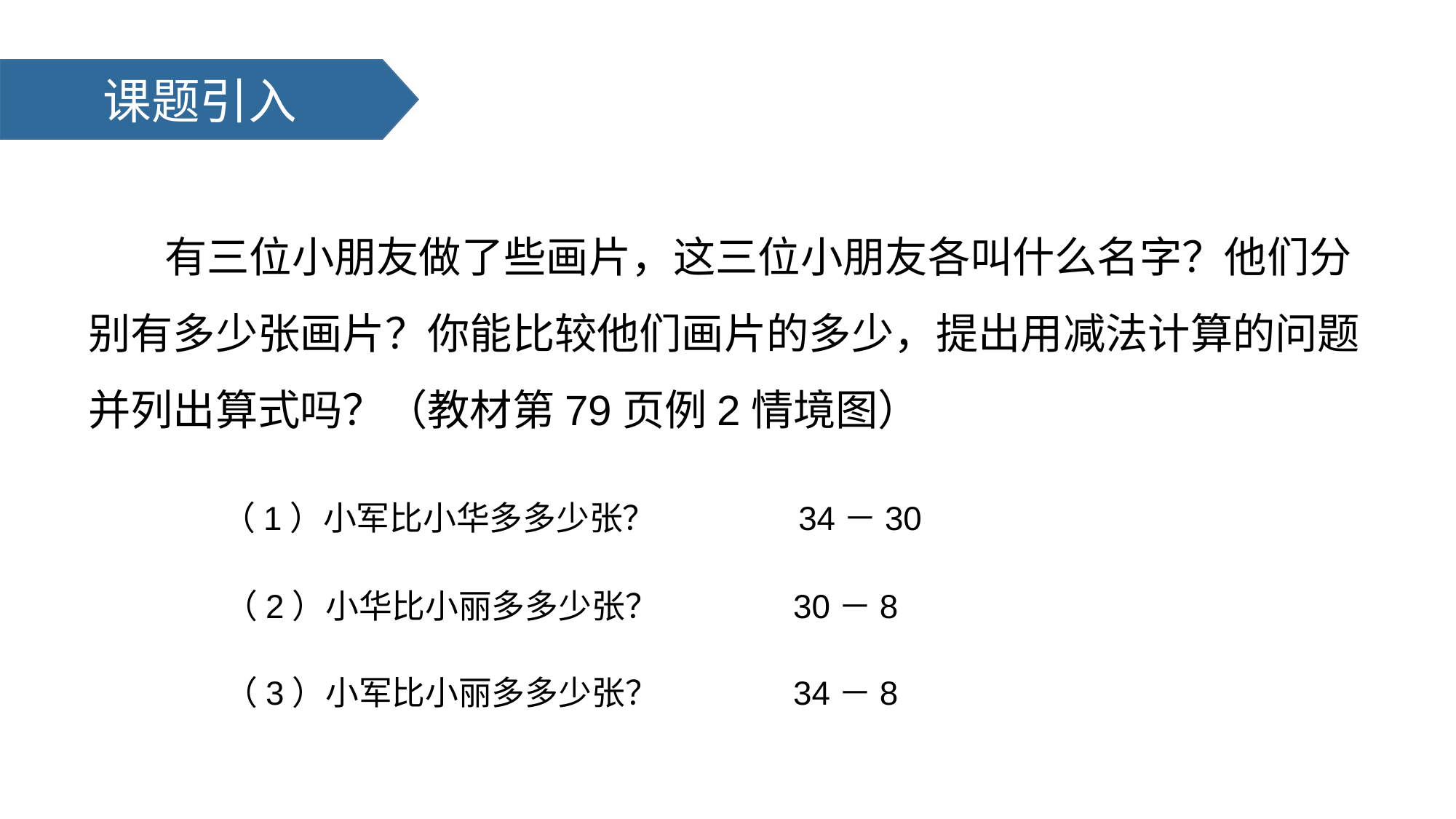

课题引入
       有三位小朋友做了些画片，这三位小朋友各叫什么名字？他们分别有多少张画片？你能比较他们画片的多少，提出用减法计算的问题并列出算式吗？（教材第79页例2情境图）
      （1）小军比小华多多少张？                  34－30
       （2）小华比小丽多多少张？                 30－8
       （3）小军比小丽多多少张？                 34－8